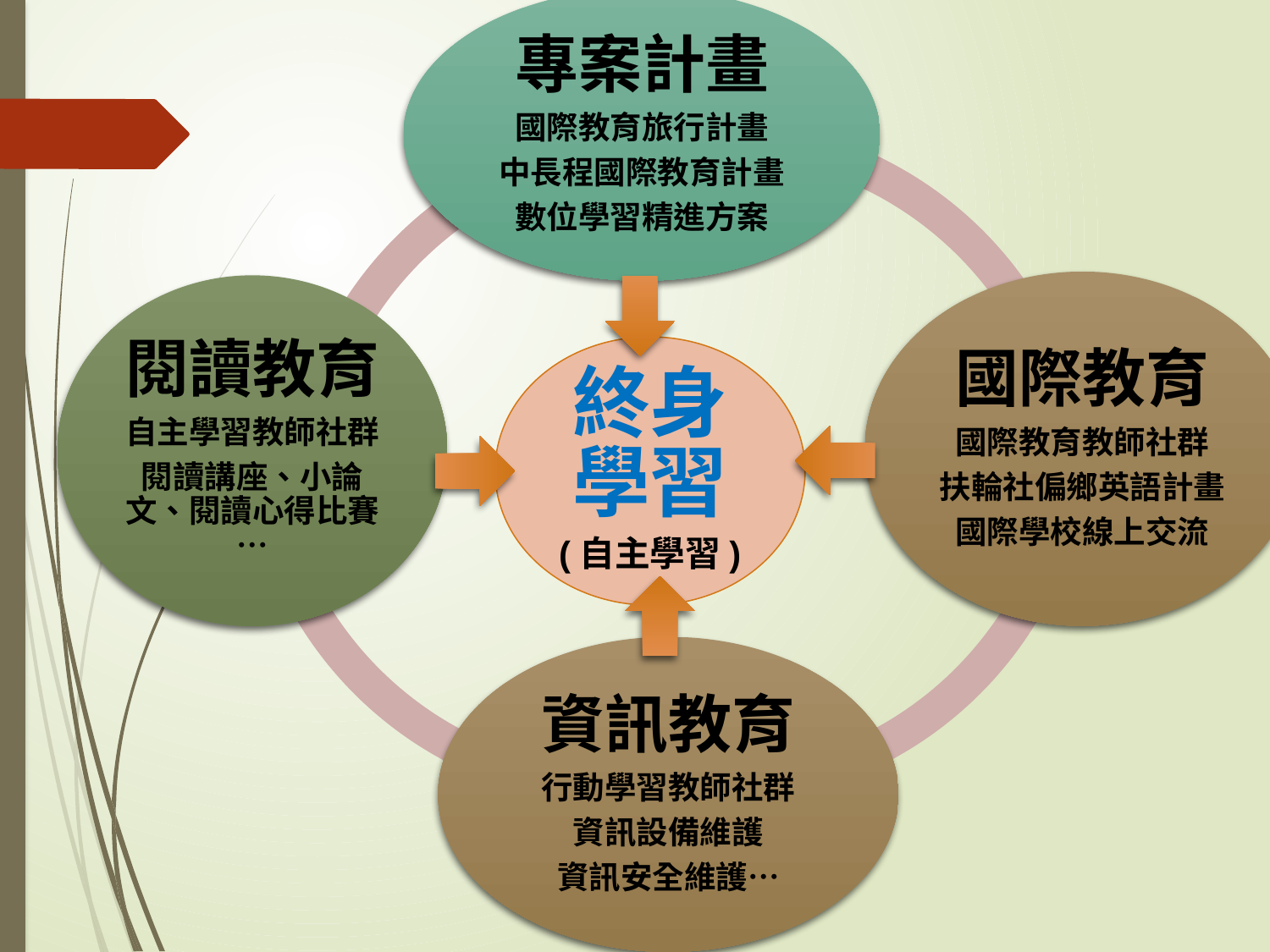

終身學習
(自主學習)
專案計畫
國際教育旅行計畫
中長程國際教育計畫
數位學習精進方案
國際教育
國際教育教師社群
扶輪社偏鄉英語計畫
國際學校線上交流

資訊教育
行動學習教師社群
資訊設備維護
資訊安全維護…

閱讀教育
自主學習教師社群
閱讀講座、小論文、閱讀心得比賽…